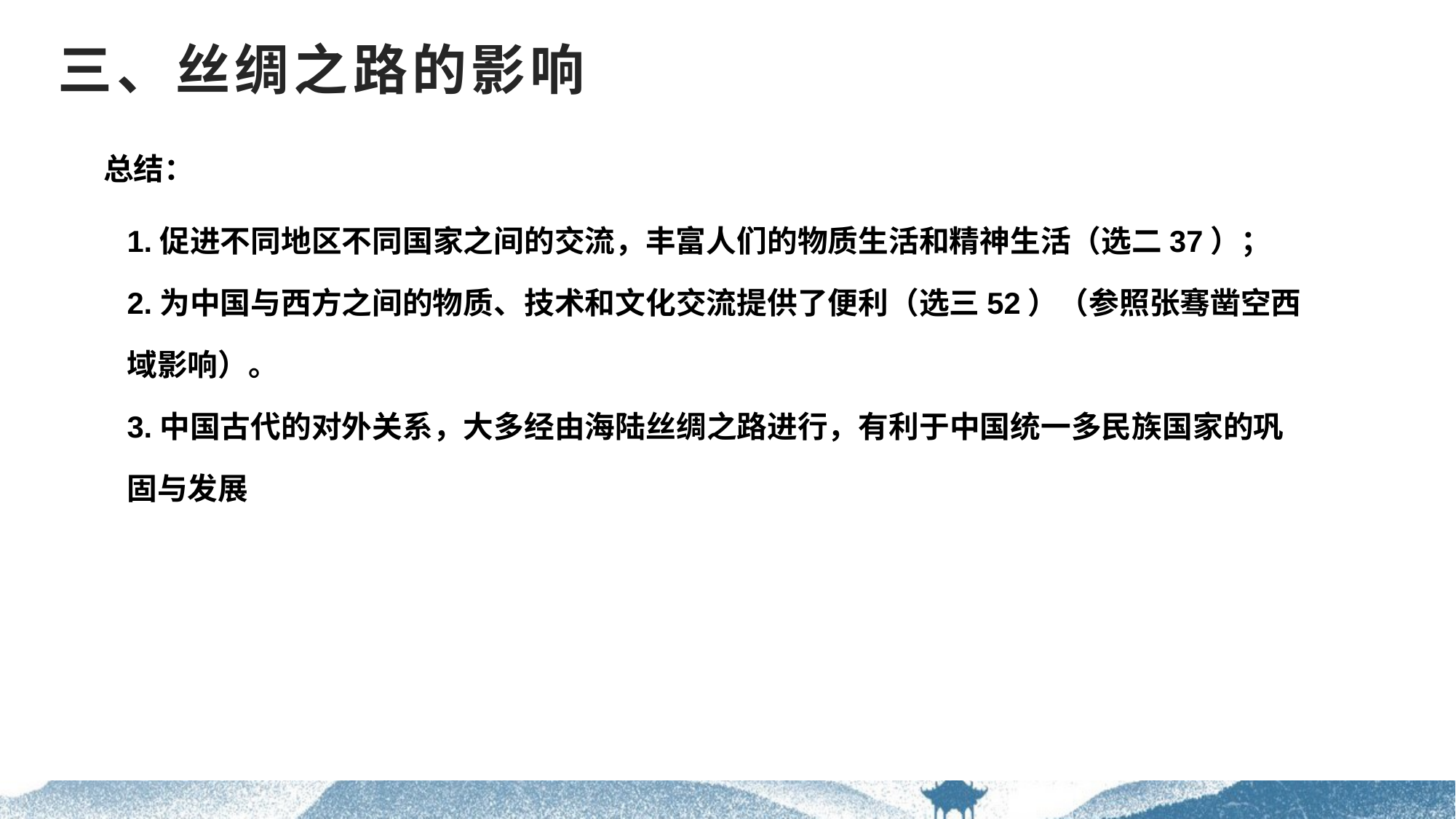

三、丝绸之路的影响
总结：
1.促进不同地区不同国家之间的交流，丰富人们的物质生活和精神生活（选二37）；2.为中国与西方之间的物质、技术和文化交流提供了便利（选三52）（参照张骞凿空西域影响）。
3.中国古代的对外关系，大多经由海陆丝绸之路进行，有利于中国统一多民族国家的巩固与发展